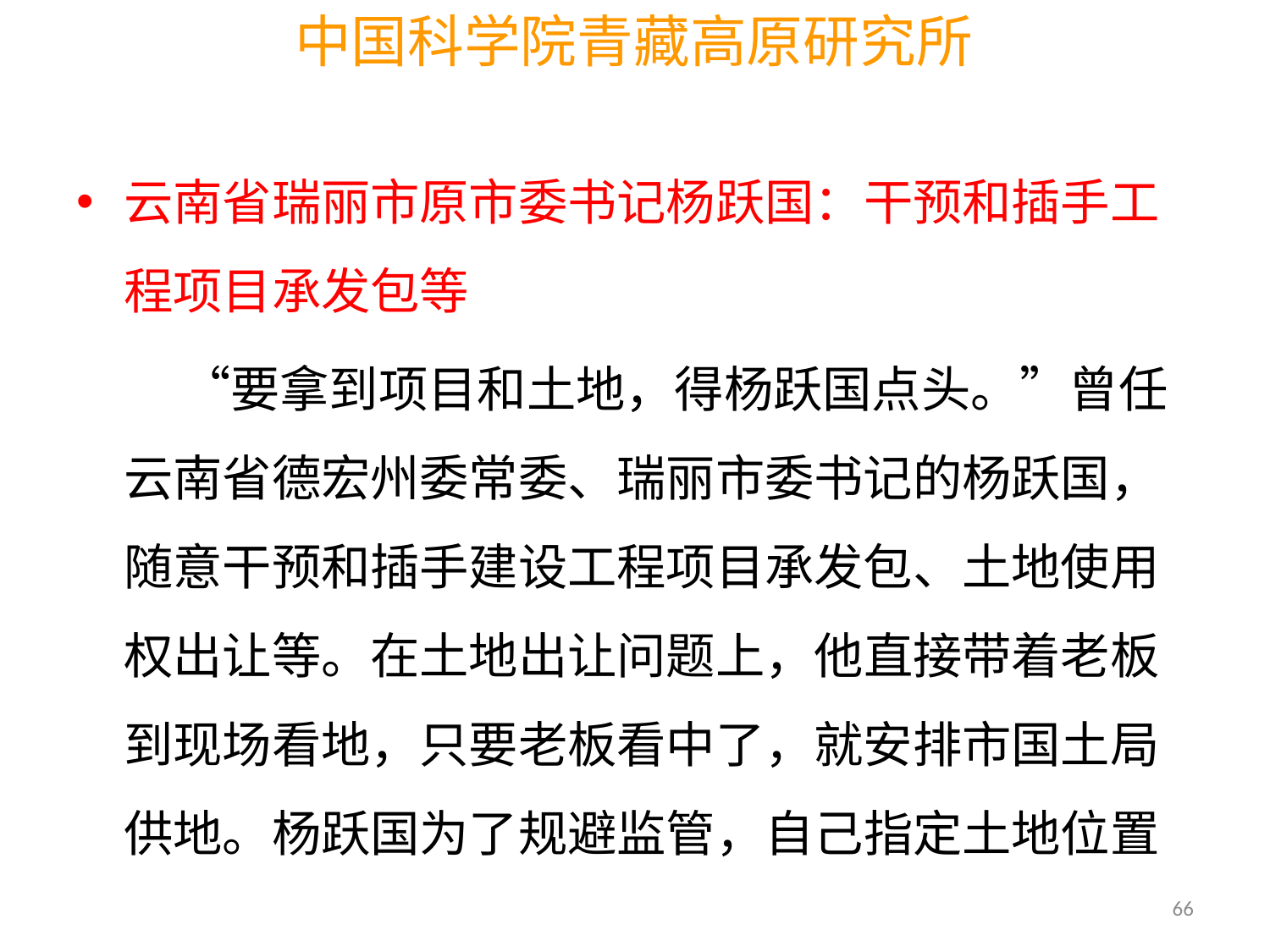

云南省瑞丽市原市委书记杨跃国：干预和插手工程项目承发包等
    　“要拿到项目和土地，得杨跃国点头。”曾任云南省德宏州委常委、瑞丽市委书记的杨跃国，随意干预和插手建设工程项目承发包、土地使用权出让等。在土地出让问题上，他直接带着老板到现场看地，只要老板看中了，就安排市国土局供地。杨跃国为了规避监管，自己指定土地位置
66